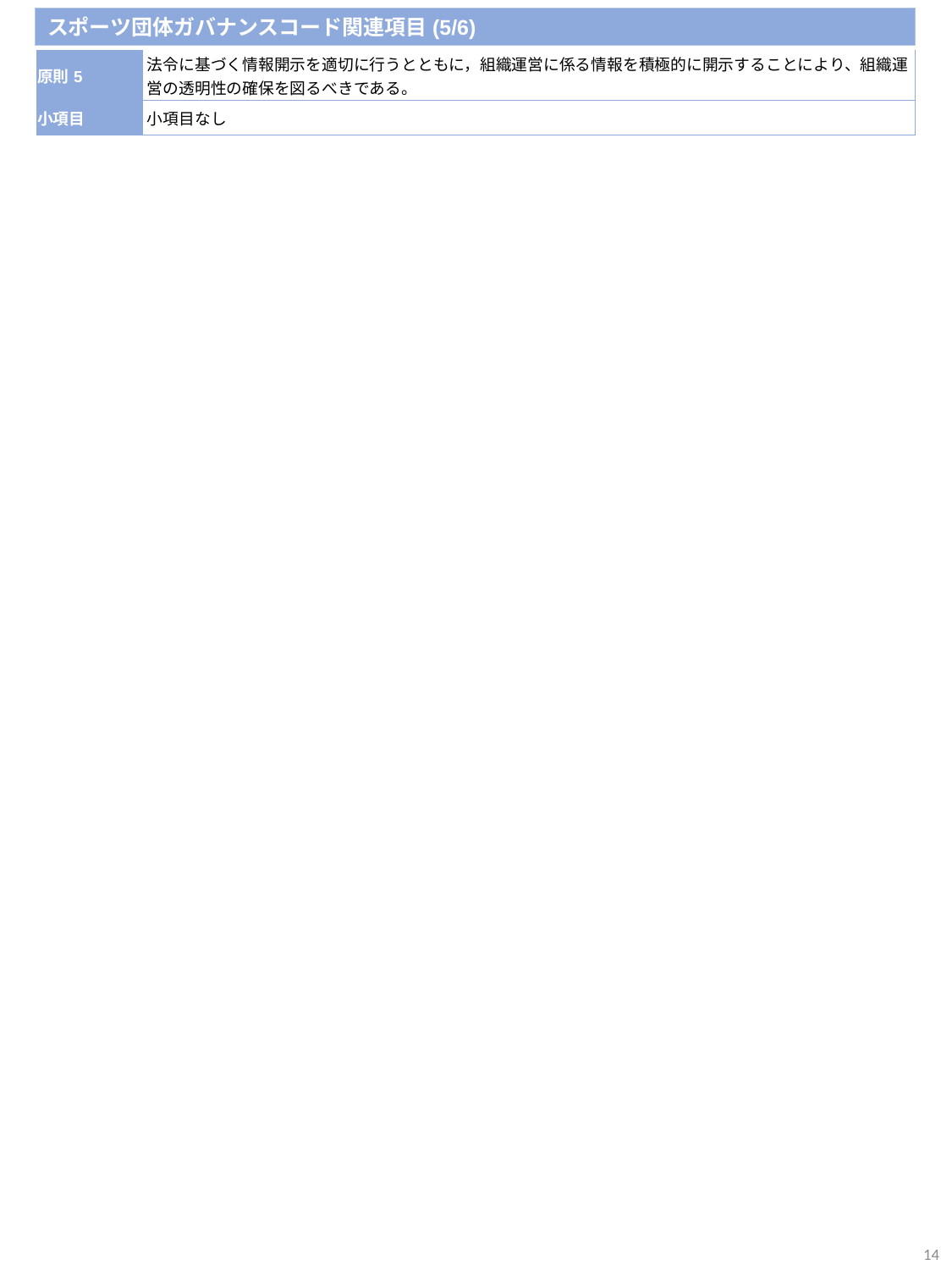

スポーツ団体ガバナンスコード関連項目(5/6)
| 原則5 |  | 法令に基づく情報開示を適切に行うとともに，組織運営に係る情報を積極的に開示することにより、組織運営の透明性の確保を図るべきである。 |
| --- | --- | --- |
| 小項目 |  | 小項目なし |
14